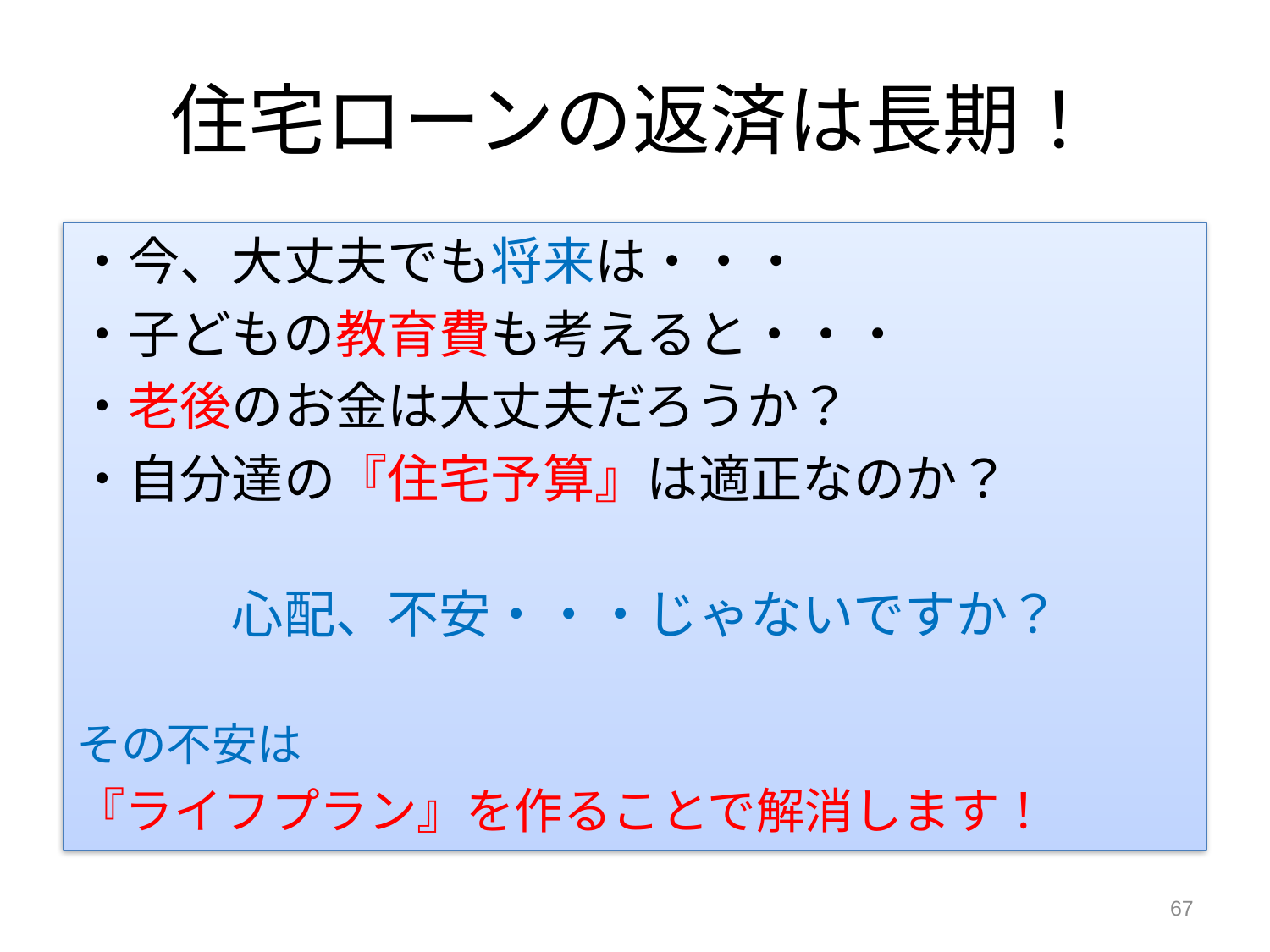

# 住宅ローンの返済は長期！
・今、大丈夫でも将来は・・・
・子どもの教育費も考えると・・・
・老後のお金は大丈夫だろうか？
・自分達の『住宅予算』は適正なのか？
　　　心配、不安・・・じゃないですか？

その不安は
『ライフプラン』を作ることで解消します！
67